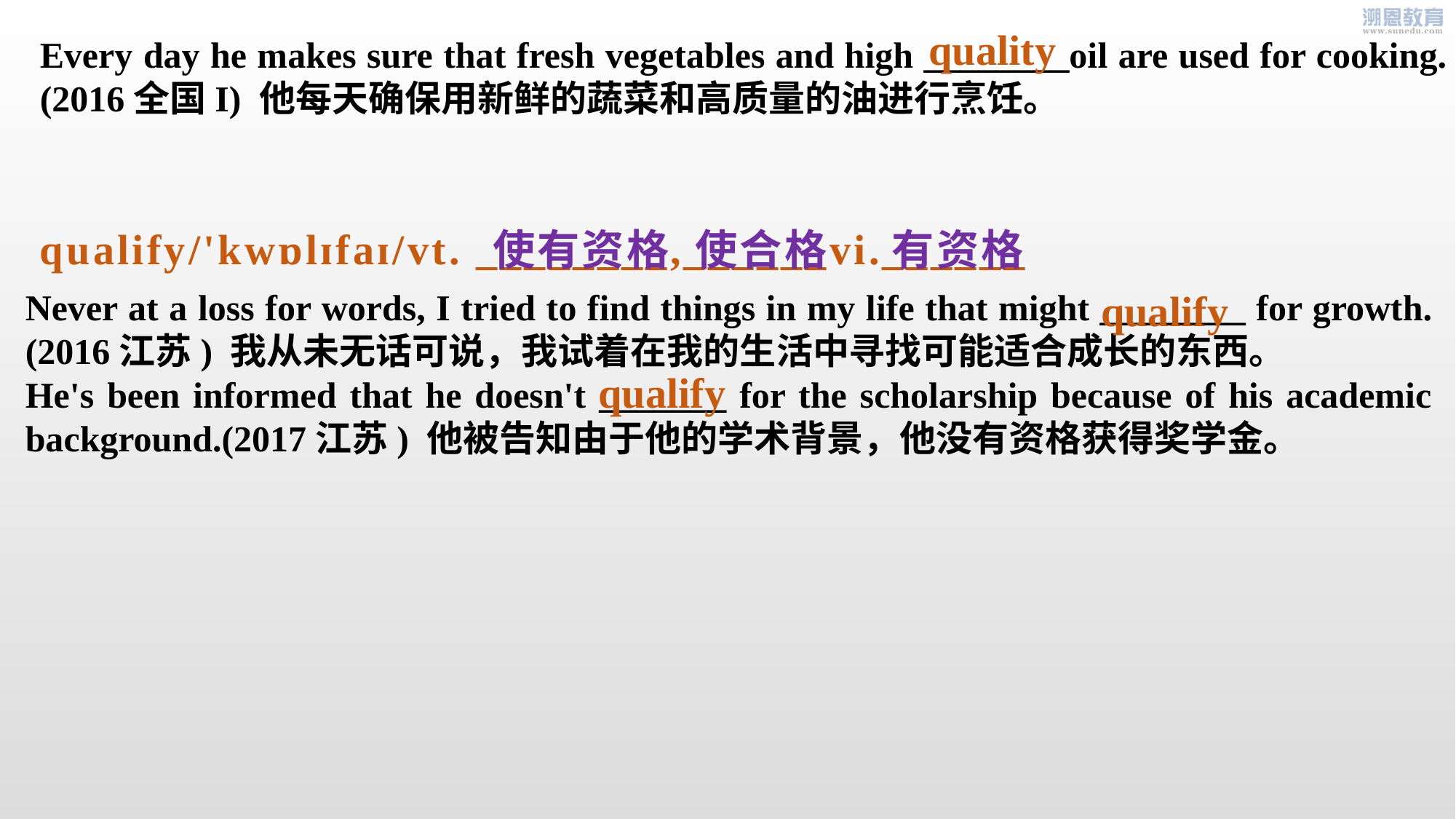

quality
Every day he makes sure that fresh vegetables and high ________oil are used for cooking. (2016全国I) 他每天确保用新鲜的蔬菜和高质量的油进行烹饪。
qualify/'kwɒlɪfaɪ/vt. ________,______vi.______
 使有资格  使合格
有资格
Never at a loss for words, I tried to find things in my life that might ________ for growth. (2016江苏) 我从未无话可说，我试着在我的生活中寻找可能适合成长的东西。
He's been informed that he doesn't _______ for the scholarship because of his academic background.(2017江苏) 他被告知由于他的学术背景，他没有资格获得奖学金。
qualify
qualify